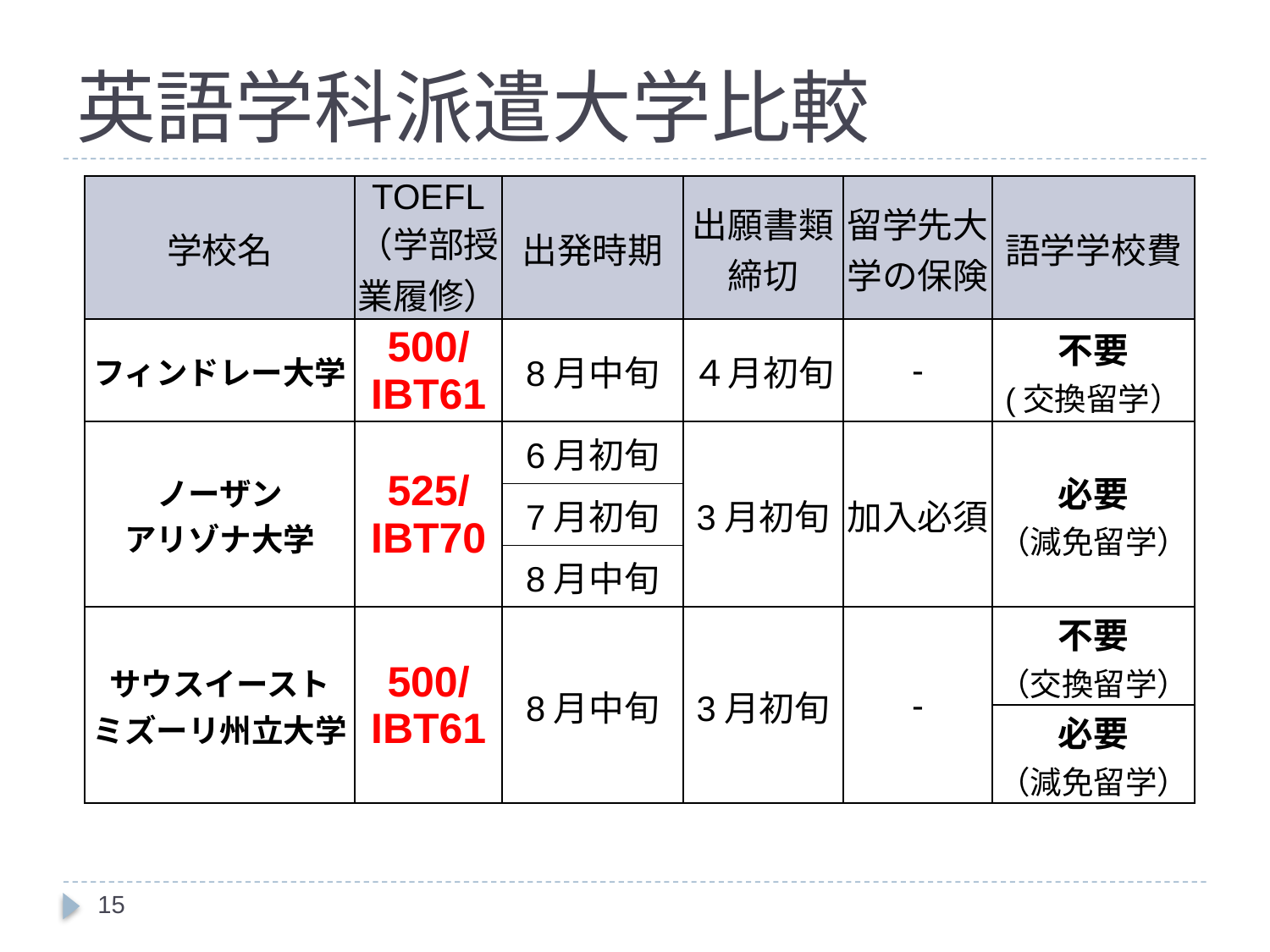

# 英語学科派遣大学比較
| 学校名 | TOEFL （学部授業履修） | 出発時期 | 出願書類締切 | 留学先大学の保険 | 語学学校費 |
| --- | --- | --- | --- | --- | --- |
| フィンドレー大学 | 500/ IBT61 | 8月中旬 | ４月初旬 | - | 不要 (交換留学） |
| ノーザン アリゾナ大学 | 525/ IBT70 | 6月初旬 | 3月初旬 | 加入必須 | 必要 （減免留学） |
|  |  | 7月初旬 |  |  |  |
|  |  | 8月中旬 |  |  |  |
| サウスイースト ミズーリ州立大学 | 500/ IBT61 | 8月中旬 | 3月初旬 | - | 不要 （交換留学） |
|  |  |  |  |  | 必要 （減免留学） |
15